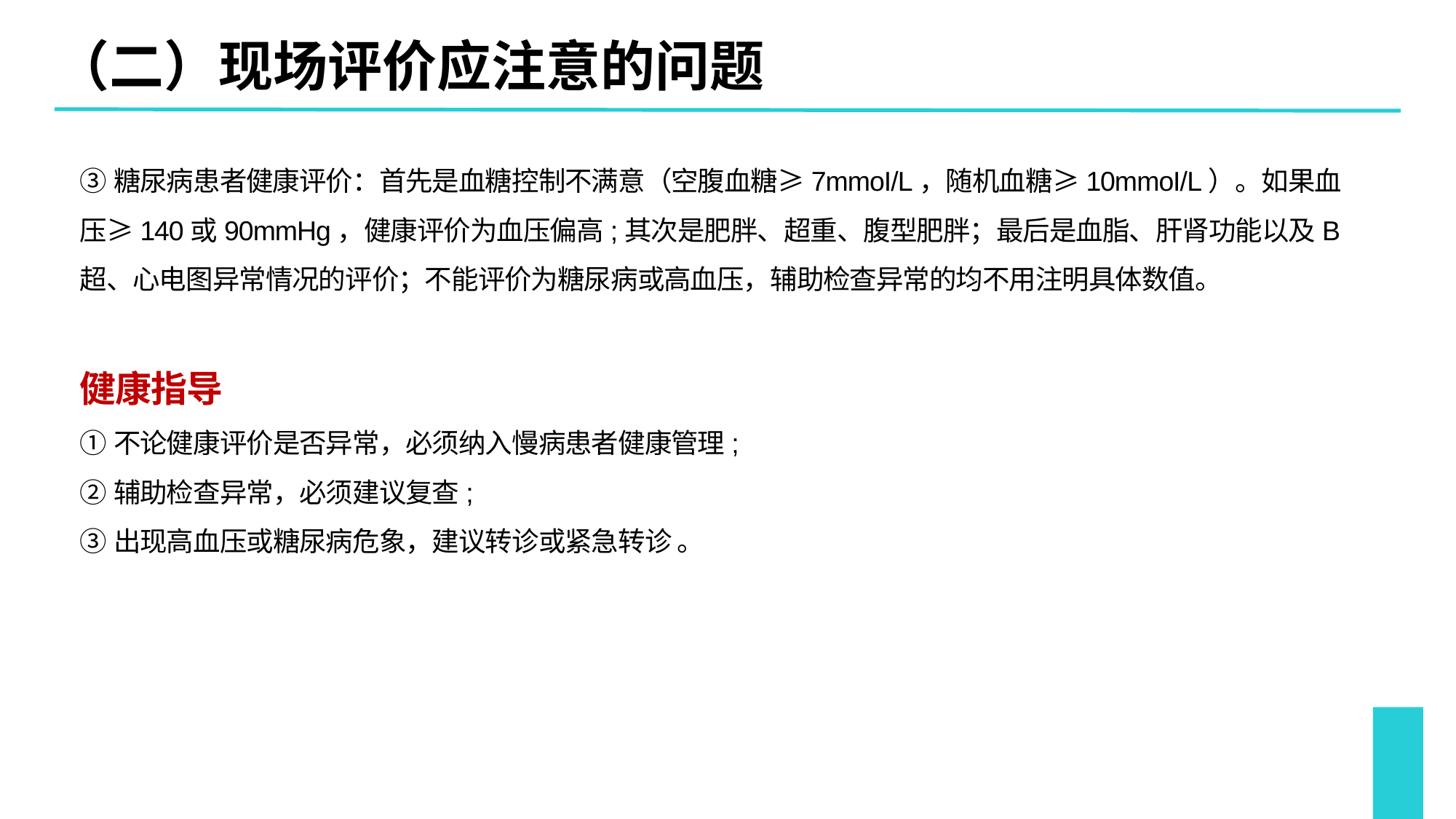

（二）现场评价应注意的问题
③糖尿病患者健康评价：首先是血糖控制不满意（空腹血糖≥7mmoI/L，随机血糖≥10mmoI/L）。如果血压≥140或90mmHg，健康评价为血压偏高;其次是肥胖、超重、腹型肥胖；最后是血脂、肝肾功能以及B超、心电图异常情况的评价；不能评价为糖尿病或高血压，辅助检查异常的均不用注明具体数值。

健康指导
①不论健康评价是否异常，必须纳入慢病患者健康管理;
②辅助检查异常，必须建议复查;
③出现高血压或糖尿病危象，建议转诊或紧急转诊 。